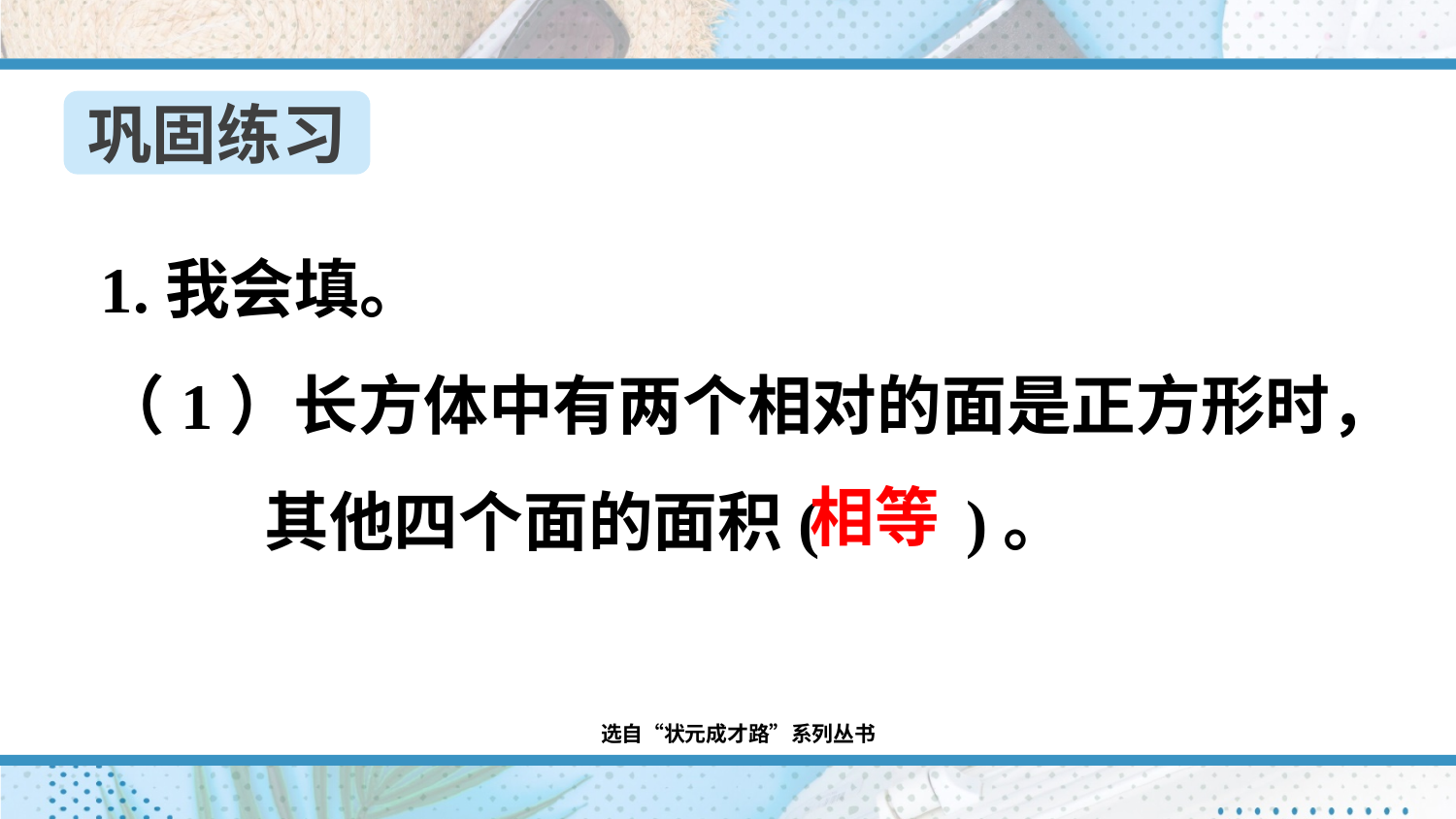

巩固练习

1.我会填。
（1）长方体中有两个相对的面是正方形时，
          其他四个面的面积(         )。
相等
选自“状元成才路”系列丛书